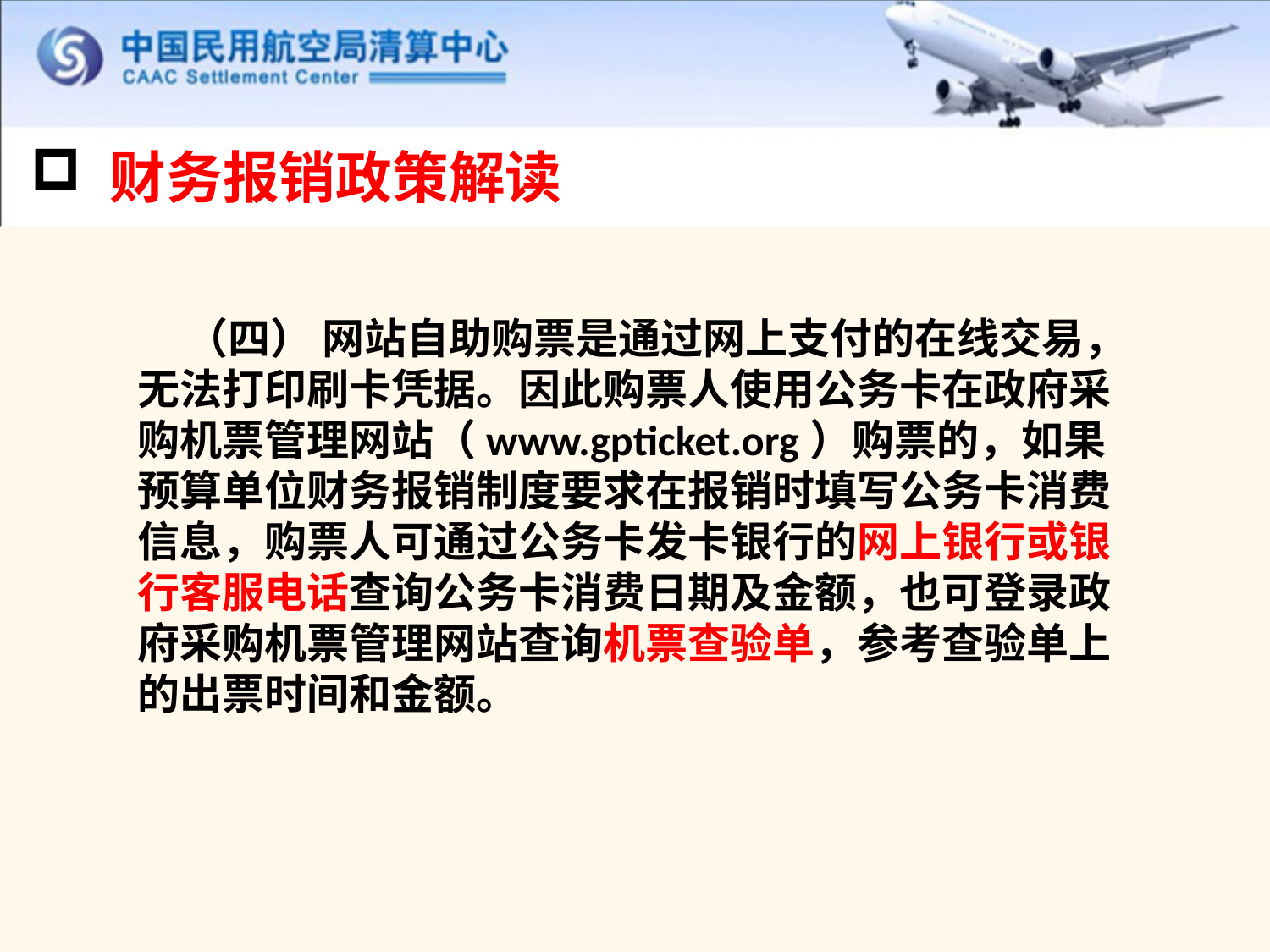

财务报销政策解读
    （四） 网站自助购票是通过网上支付的在线交易，无法打印刷卡凭据。因此购票人使用公务卡在政府采购机票管理网站（www.gpticket.org）购票的，如果预算单位财务报销制度要求在报销时填写公务卡消费信息，购票人可通过公务卡发卡银行的网上银行或银行客服电话查询公务卡消费日期及金额，也可登录政府采购机票管理网站查询机票查验单，参考查验单上的出票时间和金额。